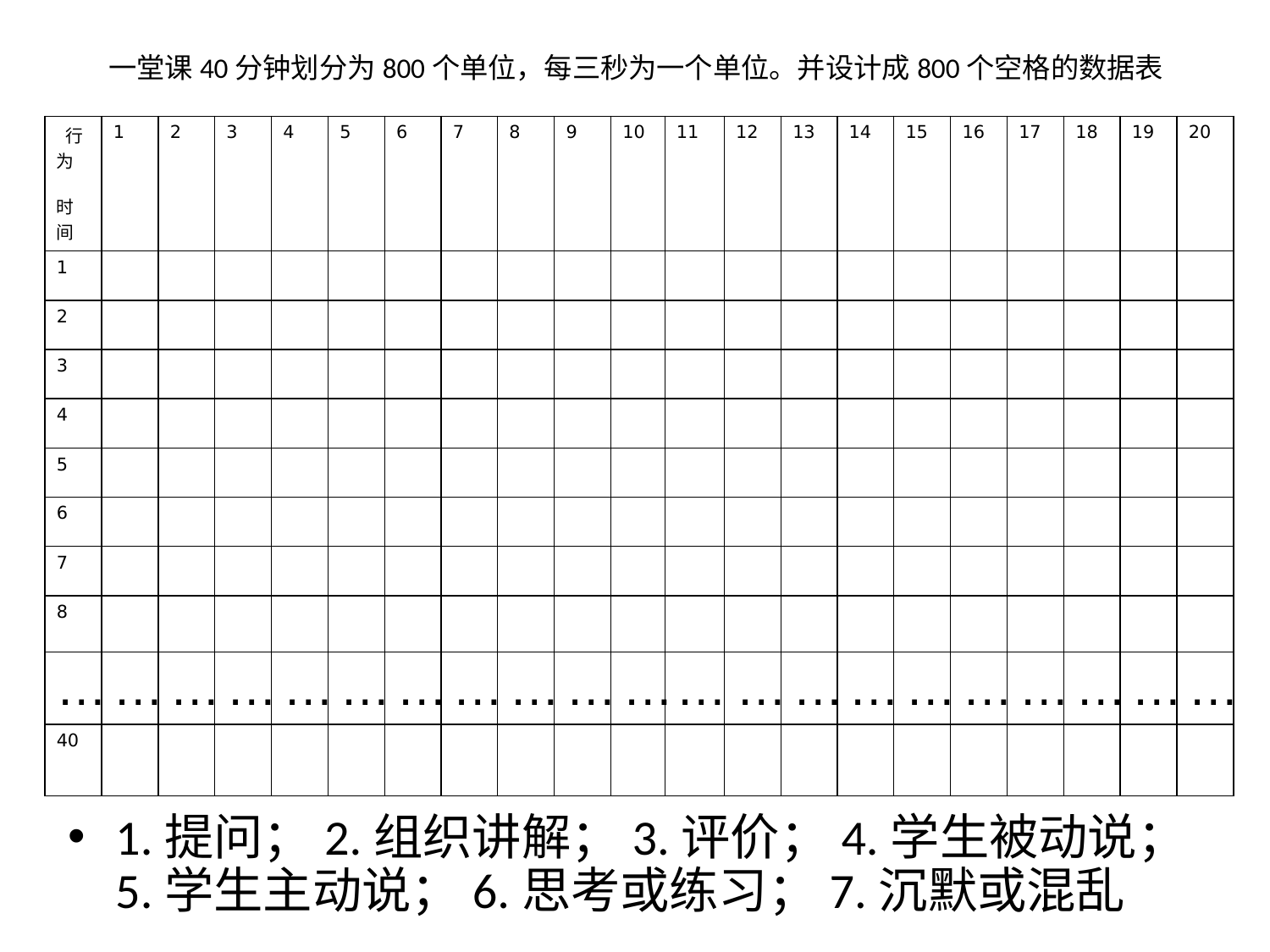

# 一堂课40分钟划分为800个单位，每三秒为一个单位。并设计成800个空格的数据表
| 行为 时间 | 1 | 2 | 3 | 4 | 5 | 6 | 7 | 8 | 9 | 10 | 11 | 12 | 13 | 14 | 15 | 16 | 17 | 18 | 19 | 20 |
| --- | --- | --- | --- | --- | --- | --- | --- | --- | --- | --- | --- | --- | --- | --- | --- | --- | --- | --- | --- | --- |
| 1 |  |  |  |  |  |  |  |  |  |  |  |  |  |  |  |  |  |  |  |  |
| 2 |  |  |  |  |  |  |  |  |  |  |  |  |  |  |  |  |  |  |  |  |
| 3 |  |  |  |  |  |  |  |  |  |  |  |  |  |  |  |  |  |  |  |  |
| 4 |  |  |  |  |  |  |  |  |  |  |  |  |  |  |  |  |  |  |  |  |
| 5 |  |  |  |  |  |  |  |  |  |  |  |  |  |  |  |  |  |  |  |  |
| 6 |  |  |  |  |  |  |  |  |  |  |  |  |  |  |  |  |  |  |  |  |
| 7 |  |  |  |  |  |  |  |  |  |  |  |  |  |  |  |  |  |  |  |  |
| 8 |  |  |  |  |  |  |  |  |  |  |  |  |  |  |  |  |  |  |  |  |
| … | … | … | … | … | … | … | … | … | … | … | … | … | … | … | … | … | … | … | … | … |
| 40 |  |  |  |  |  |  |  |  |  |  |  |  |  |  |  |  |  |  |  |  |
1.提问；2.组织讲解；3.评价；4.学生被动说；5.学生主动说；6.思考或练习；7.沉默或混乱